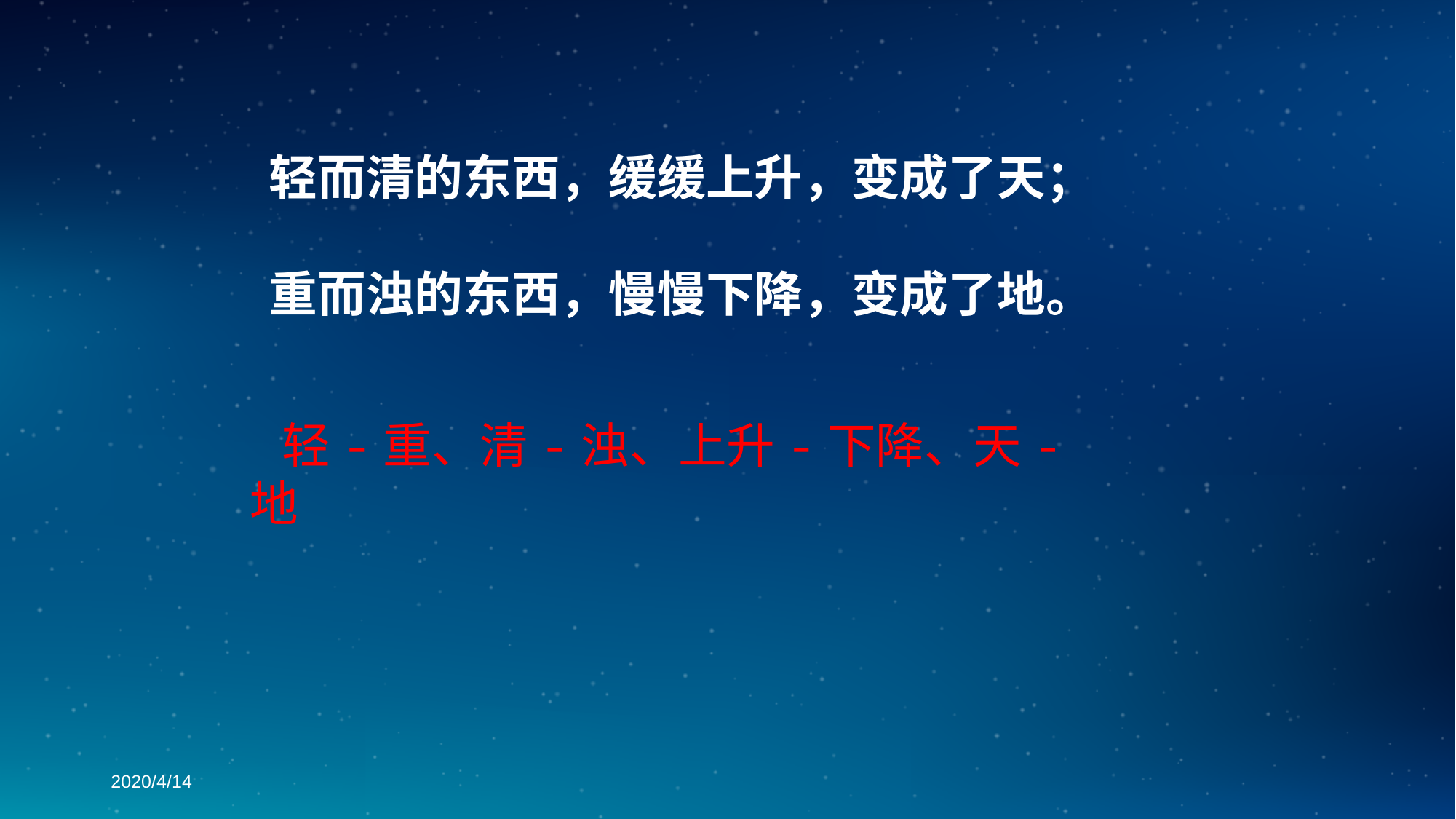

轻而清的东西，缓缓上升，变成了天；

重而浊的东西，慢慢下降，变成了地。
轻-重、清-浊、上升-下降、天-地
2020/4/14